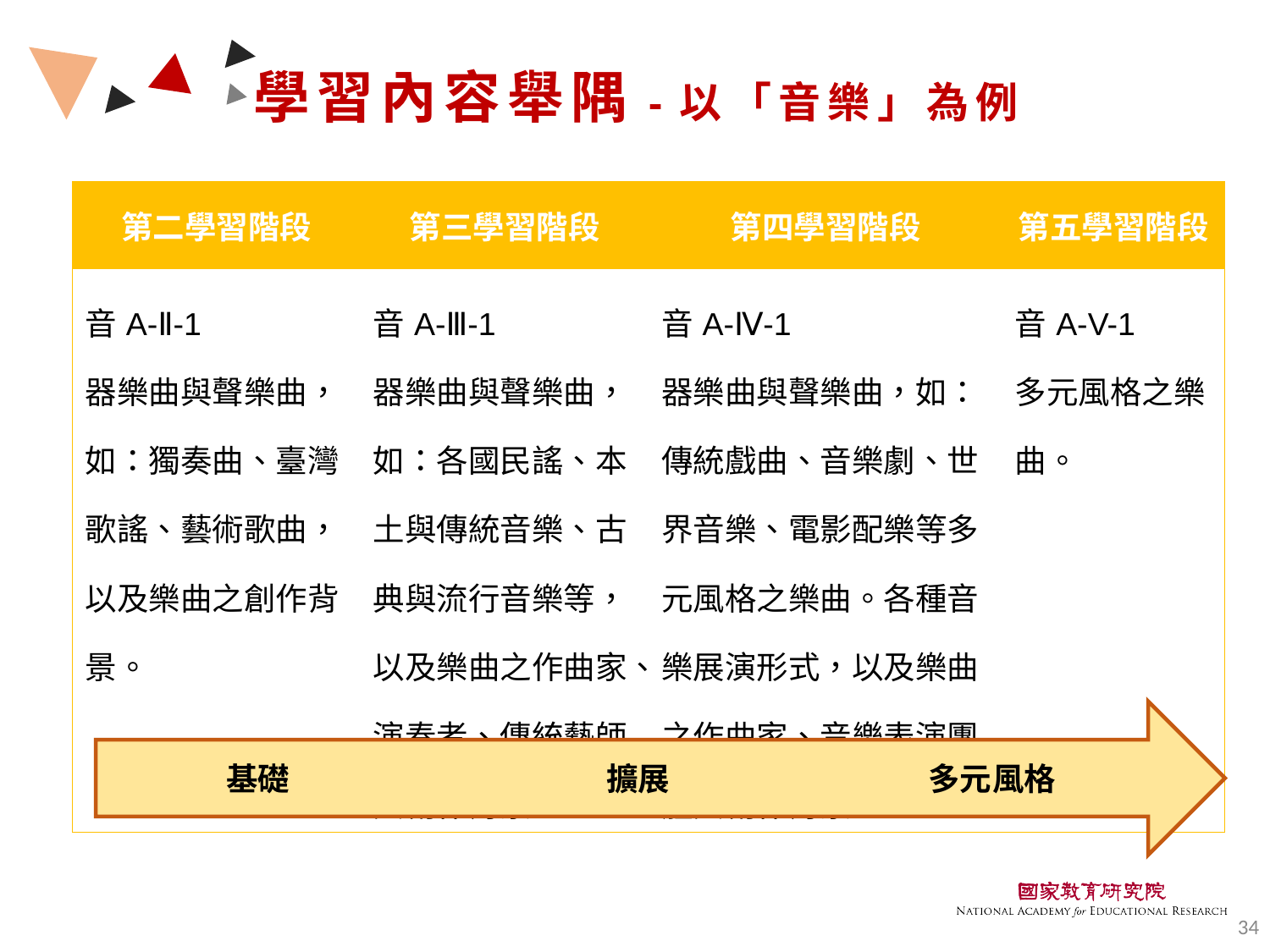

# 學習內容舉隅-以「音樂」為例

| 第二學習階段 | 第三學習階段 | 第四學習階段 | 第五學習階段 |
| --- | --- | --- | --- |
| 音A-Ⅱ-1 器樂曲與聲樂曲，如：獨奏曲、臺灣歌謠、藝術歌曲，以及樂曲之創作背景。 | 音A-Ⅲ-1 器樂曲與聲樂曲，如：各國民謠、本土與傳統音樂、古典與流行音樂等，以及樂曲之作曲家、演奏者、傳統藝師與創作背景。 | 音A-Ⅳ-1 器樂曲與聲樂曲，如：傳統戲曲、音樂劇、世界音樂、電影配樂等多元風格之樂曲。各種音樂展演形式，以及樂曲之作曲家、音樂表演團體與創作背景。 | 音A-V-1 多元風格之樂曲。 |
基礎                                            擴展                                    多元風格
34